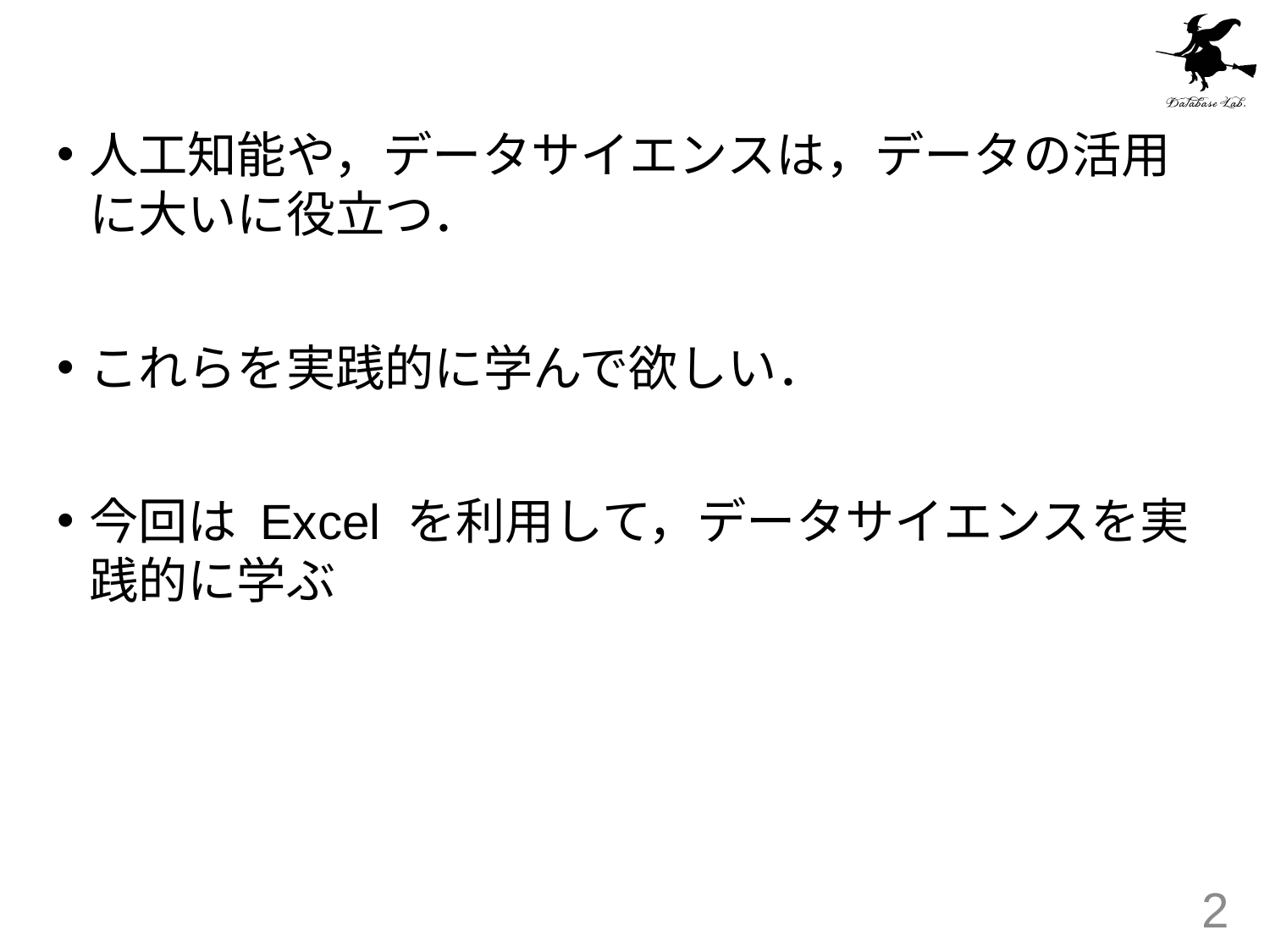

#
人工知能や，データサイエンスは，データの活用に大いに役立つ．

これらを実践的に学んで欲しい．

今回は Excel を利用して，データサイエンスを実践的に学ぶ
2